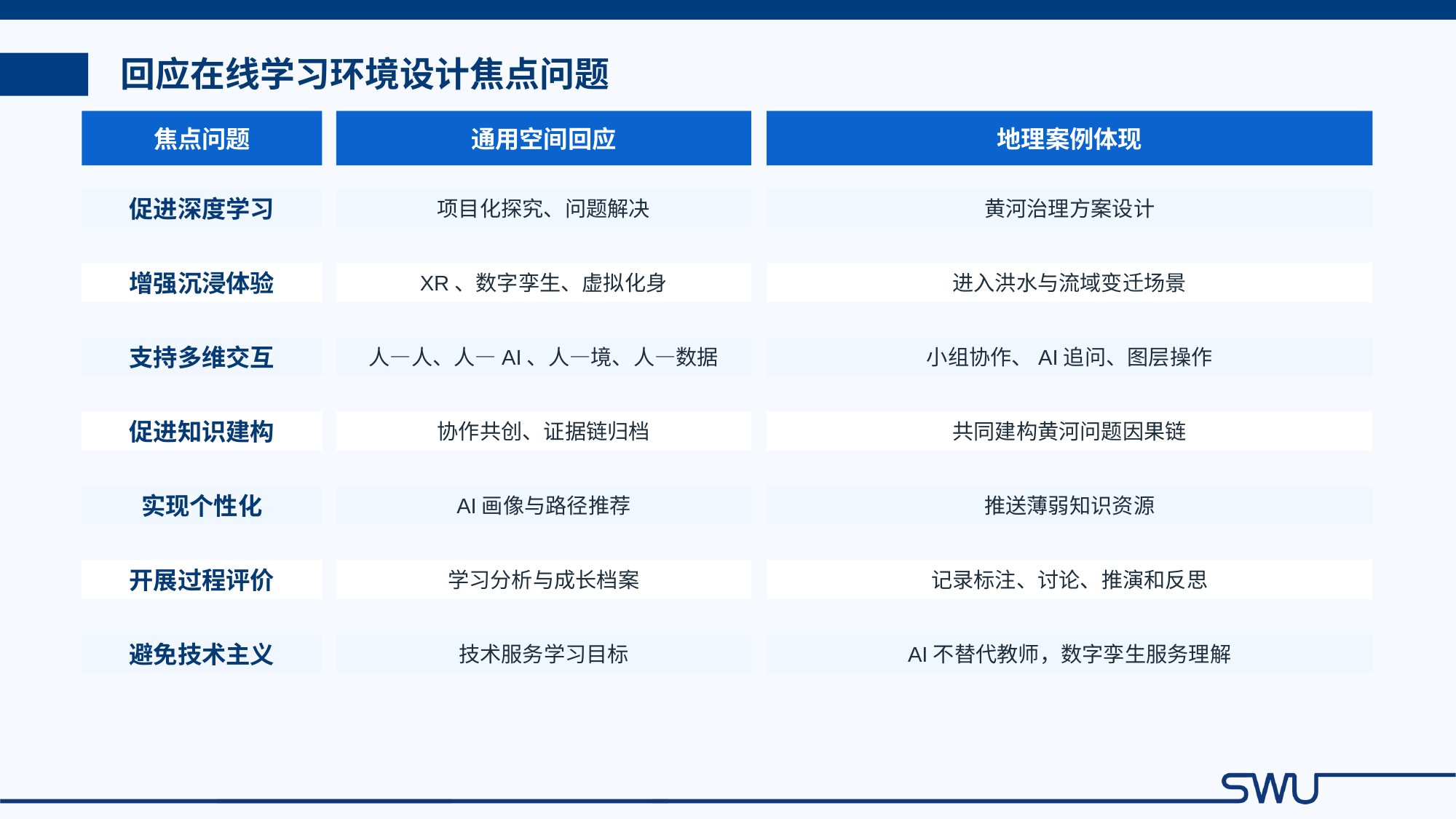

回应在线学习环境设计焦点问题
焦点问题
通用空间回应
地理案例体现
促进深度学习
项目化探究、问题解决
黄河治理方案设计
增强沉浸体验
XR、数字孪生、虚拟化身
进入洪水与流域变迁场景
支持多维交互
人—人、人—AI、人—境、人—数据
小组协作、AI追问、图层操作
促进知识建构
协作共创、证据链归档
共同建构黄河问题因果链
实现个性化
AI画像与路径推荐
推送薄弱知识资源
开展过程评价
学习分析与成长档案
记录标注、讨论、推演和反思
避免技术主义
技术服务学习目标
AI不替代教师，数字孪生服务理解